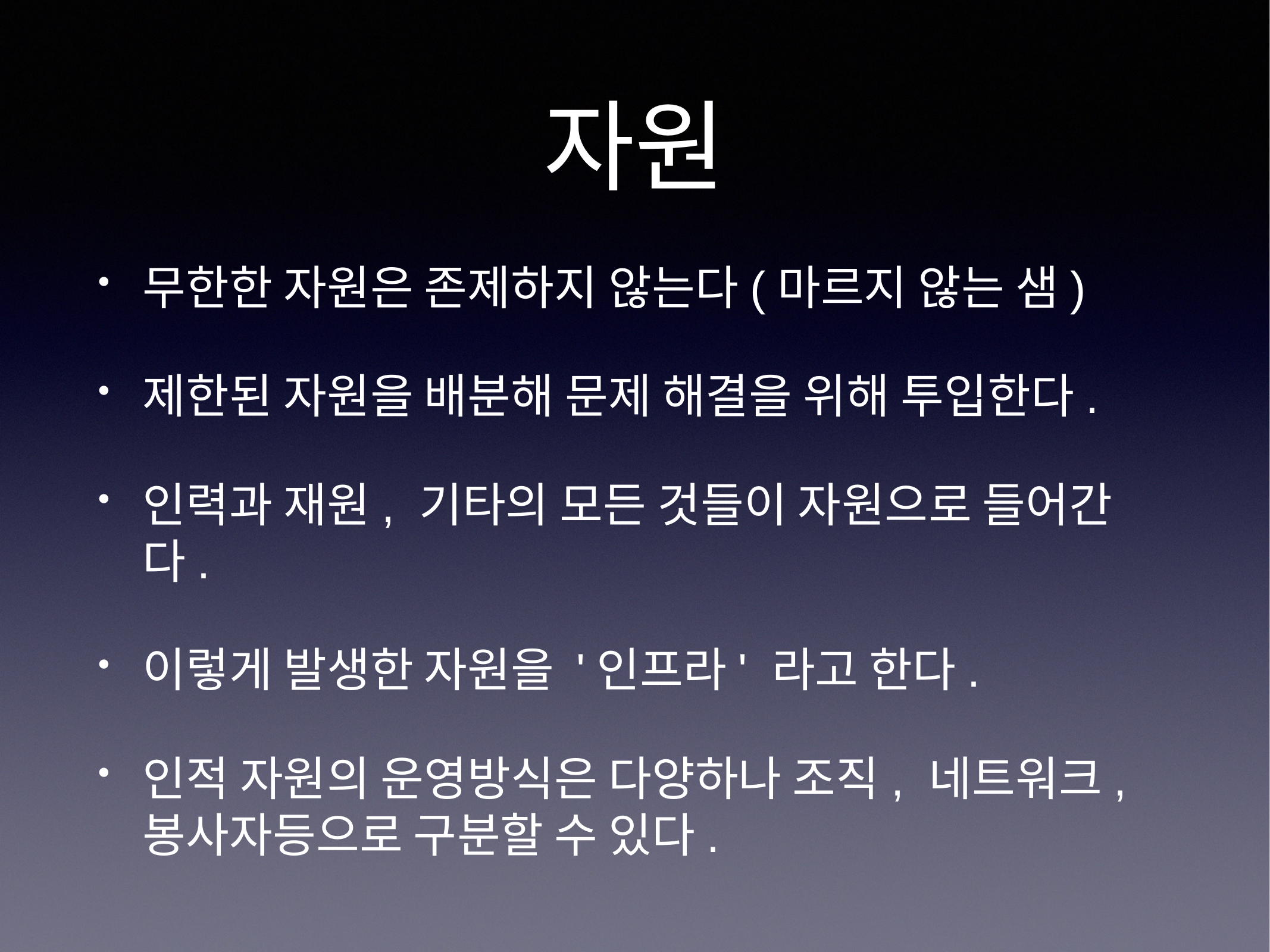

# 자원
무한한 자원은 존제하지 않는다(마르지 않는 샘)
제한된 자원을 배분해 문제 해결을 위해 투입한다.
인력과 재원, 기타의 모든 것들이 자원으로 들어간다.
이렇게 발생한 자원을 '인프라' 라고 한다.
인적 자원의 운영방식은 다양하나 조직, 네트워크, 봉사자등으로 구분할 수 있다.